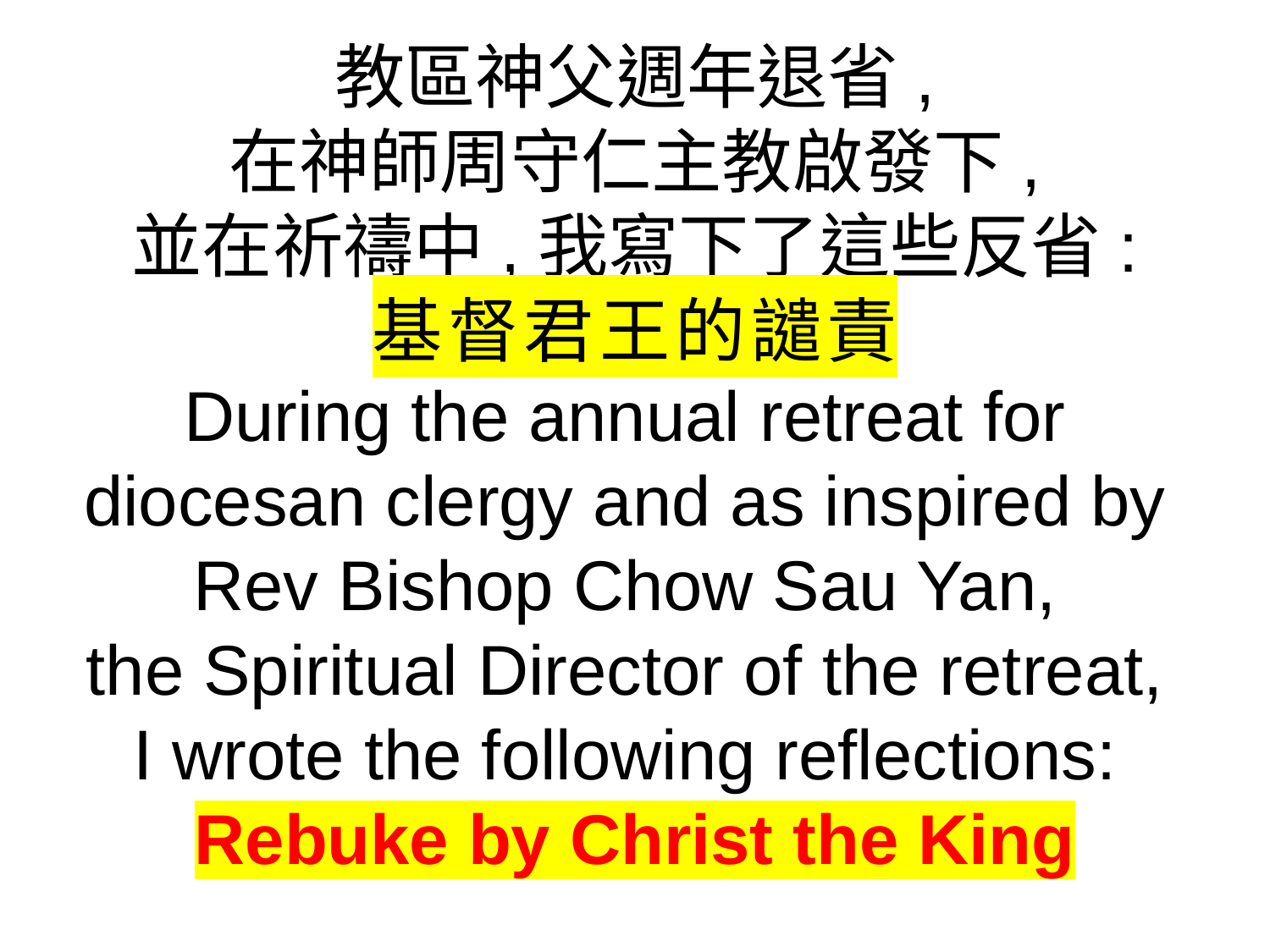

教區神父週年退省,
在神師周守仁主教啟發下,
並在祈禱中,我寫下了這些反省:
基督君王的譴責
During the annual retreat for
diocesan clergy and as inspired by
Rev Bishop Chow Sau Yan,
the Spiritual Director of the retreat,
I wrote the following reflections:
Rebuke by Christ the King